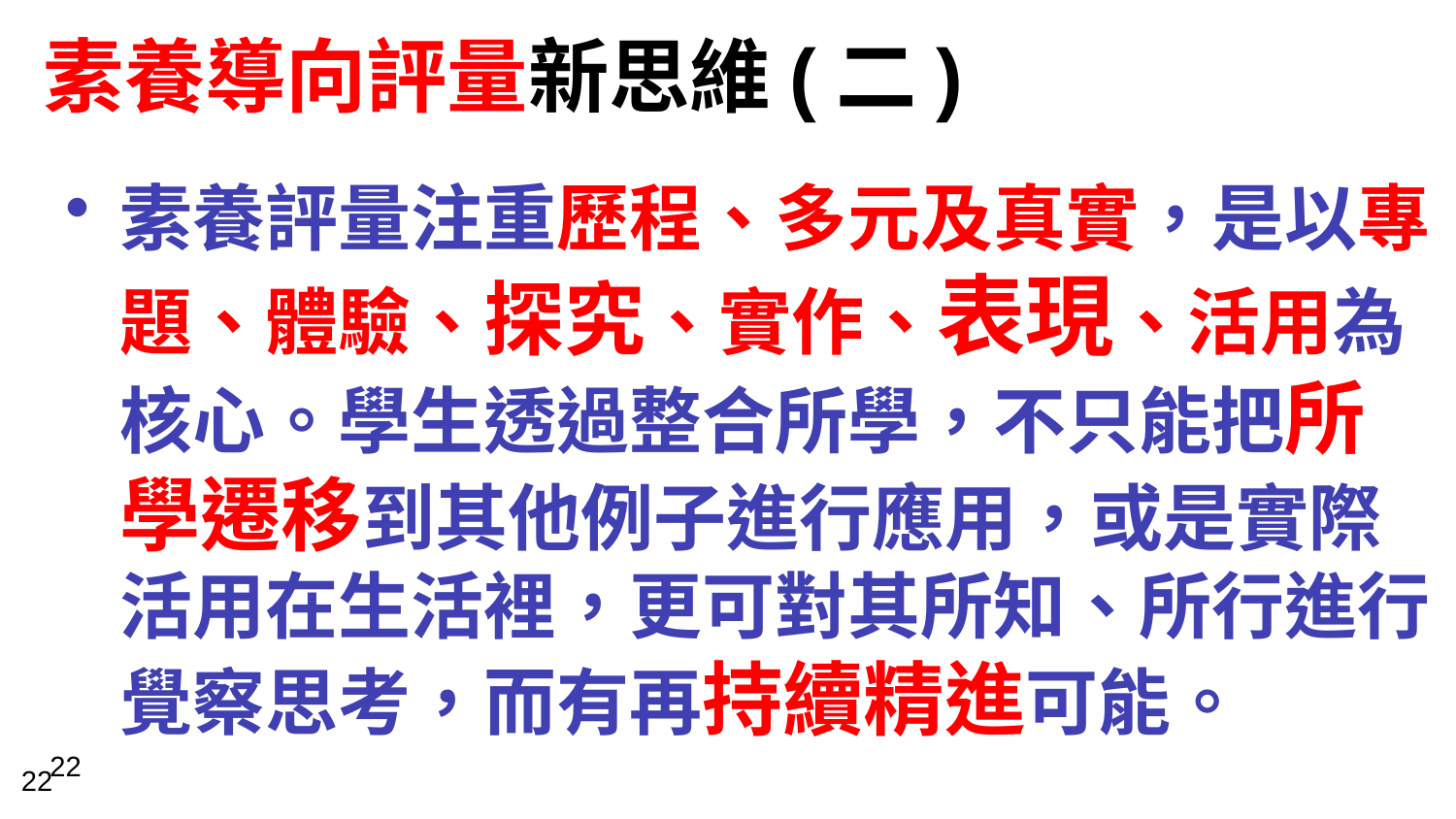

# 素養導向評量新思維(二)

素養評量注重歷程、多元及真實，是以專題、體驗、探究、實作、表現、活用為核心。學生透過整合所學，不只能把所學遷移到其他例子進行應用，或是實際活用在生活裡，更可對其所知、所行進行覺察思考，而有再持續精進可能。
22
22